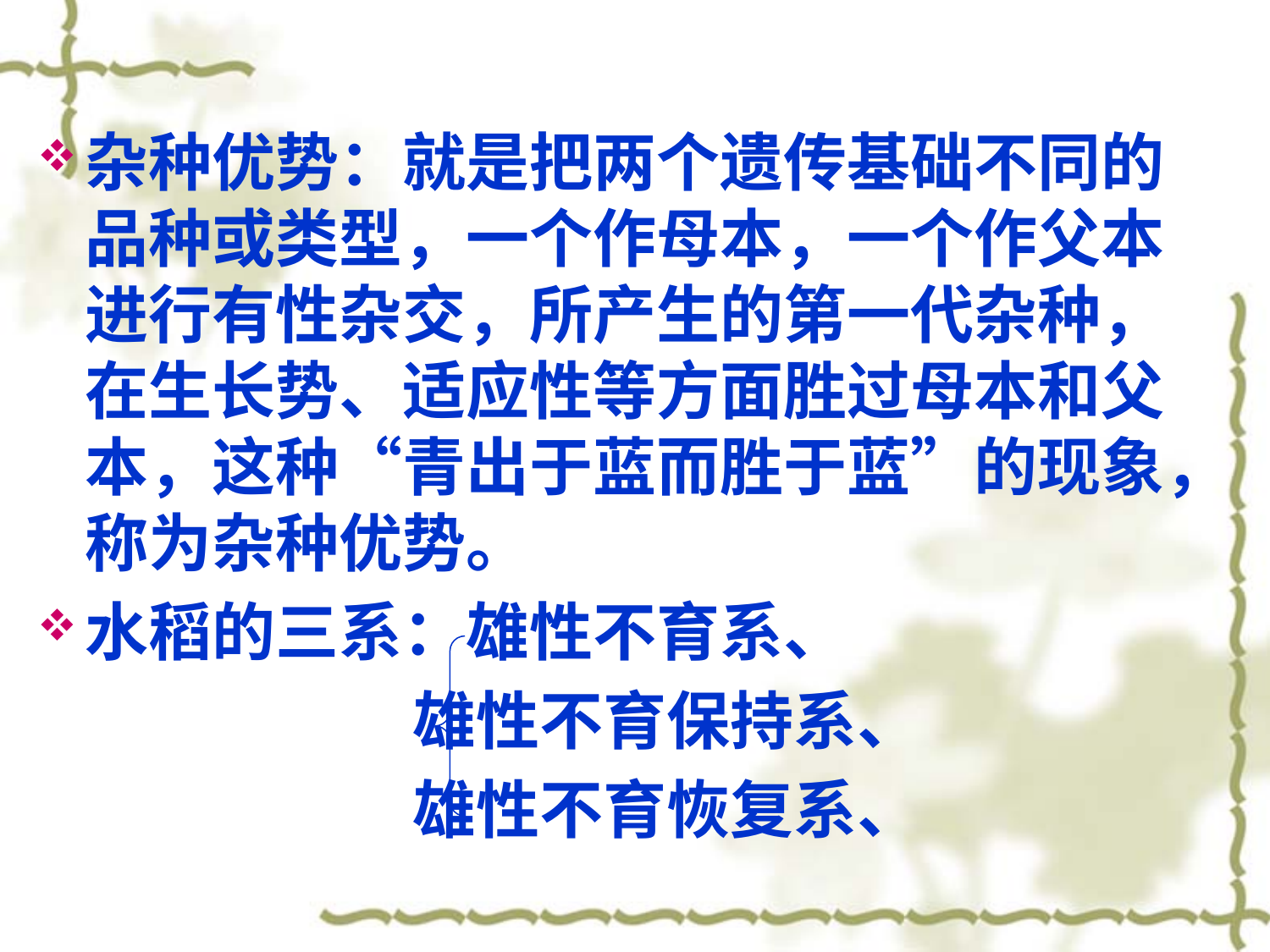

杂种优势：就是把两个遗传基础不同的品种或类型，一个作母本，一个作父本进行有性杂交，所产生的第一代杂种，在生长势、适应性等方面胜过母本和父本，这种“青出于蓝而胜于蓝”的现象，称为杂种优势。
水稻的三系：雄性不育系、
                         雄性不育保持系、
                         雄性不育恢复系、